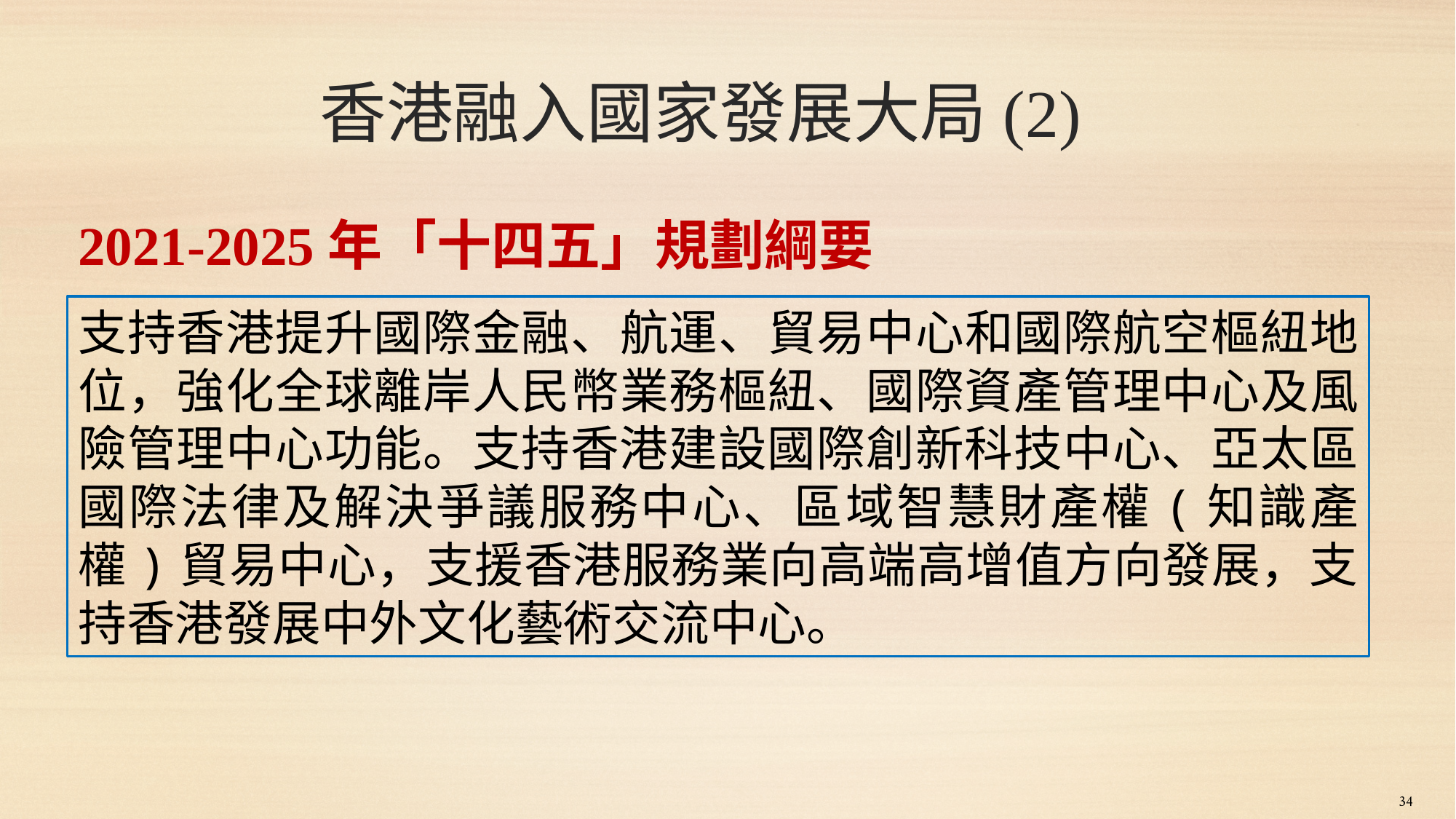

香港融入國家發展大局(2)
2021-2025年「十四五」規劃綱要
支持香港提升國際金融、航運、貿易中心和國際航空樞紐地位，強化全球離岸人民幣業務樞紐、國際資產管理中心及風險管理中心功能。支持香港建設國際創新科技中心、亞太區國際法律及解決爭議服務中心、區域智慧財產權(知識產權)貿易中心，支援香港服務業向高端高增值方向發展，支持香港發展中外文化藝術交流中心。
34